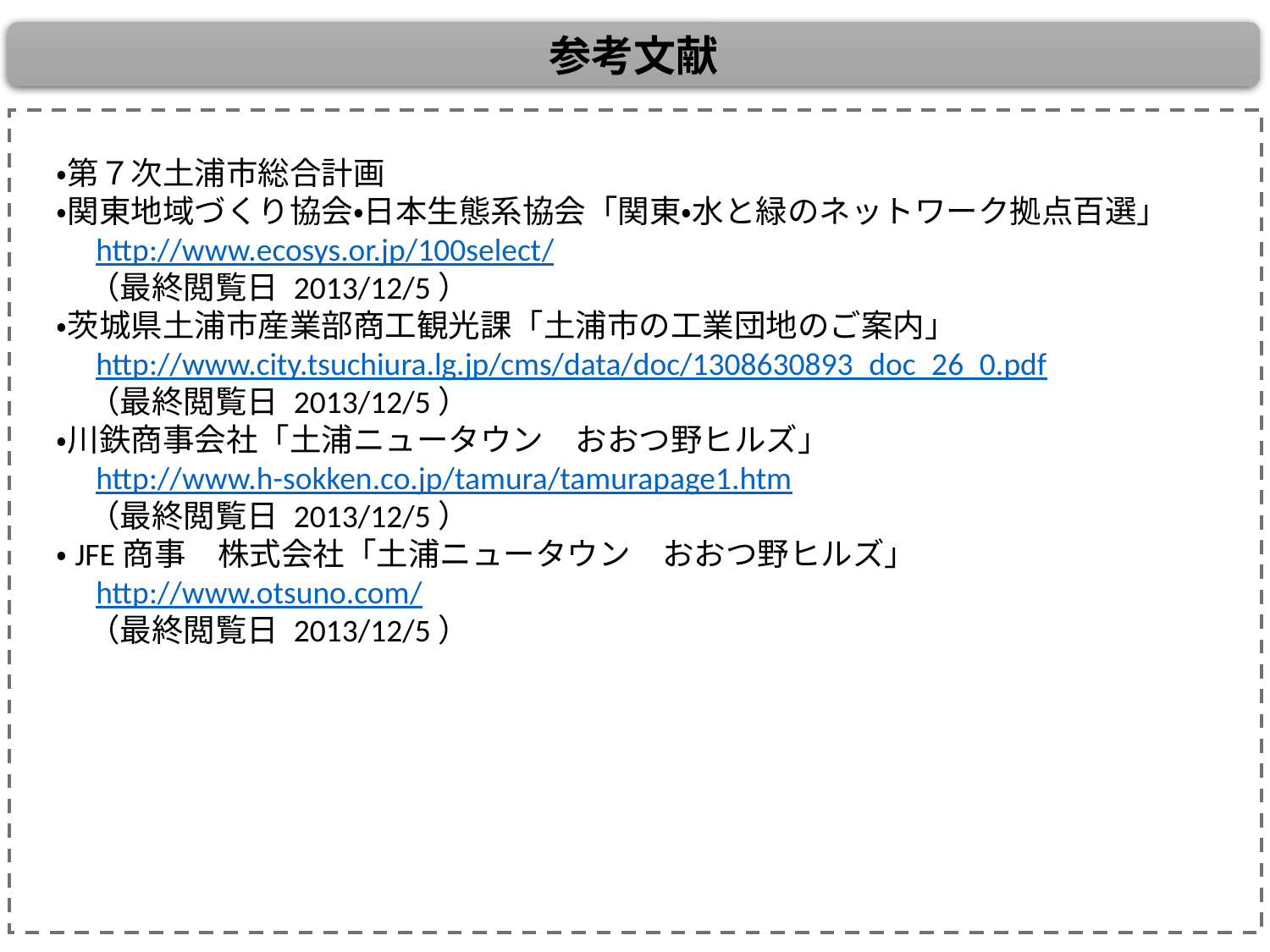

参考文献

・第７次土浦市総合計画
・関東地域づくり協会・日本生態系協会「関東・水と緑のネットワーク拠点百選」
　http://www.ecosys.or.jp/100select/
　（最終閲覧日 2013/12/5）
・茨城県土浦市産業部商工観光課「土浦市の工業団地のご案内」
　http://www.city.tsuchiura.lg.jp/cms/data/doc/1308630893_doc_26_0.pdf
　（最終閲覧日 2013/12/5）
・川鉄商事会社「土浦ニュータウン　おおつ野ヒルズ」
　http://www.h-sokken.co.jp/tamura/tamurapage1.htm
　（最終閲覧日 2013/12/5）
・JFE商事　株式会社「土浦ニュータウン　おおつ野ヒルズ」
　http://www.otsuno.com/
　（最終閲覧日 2013/12/5）